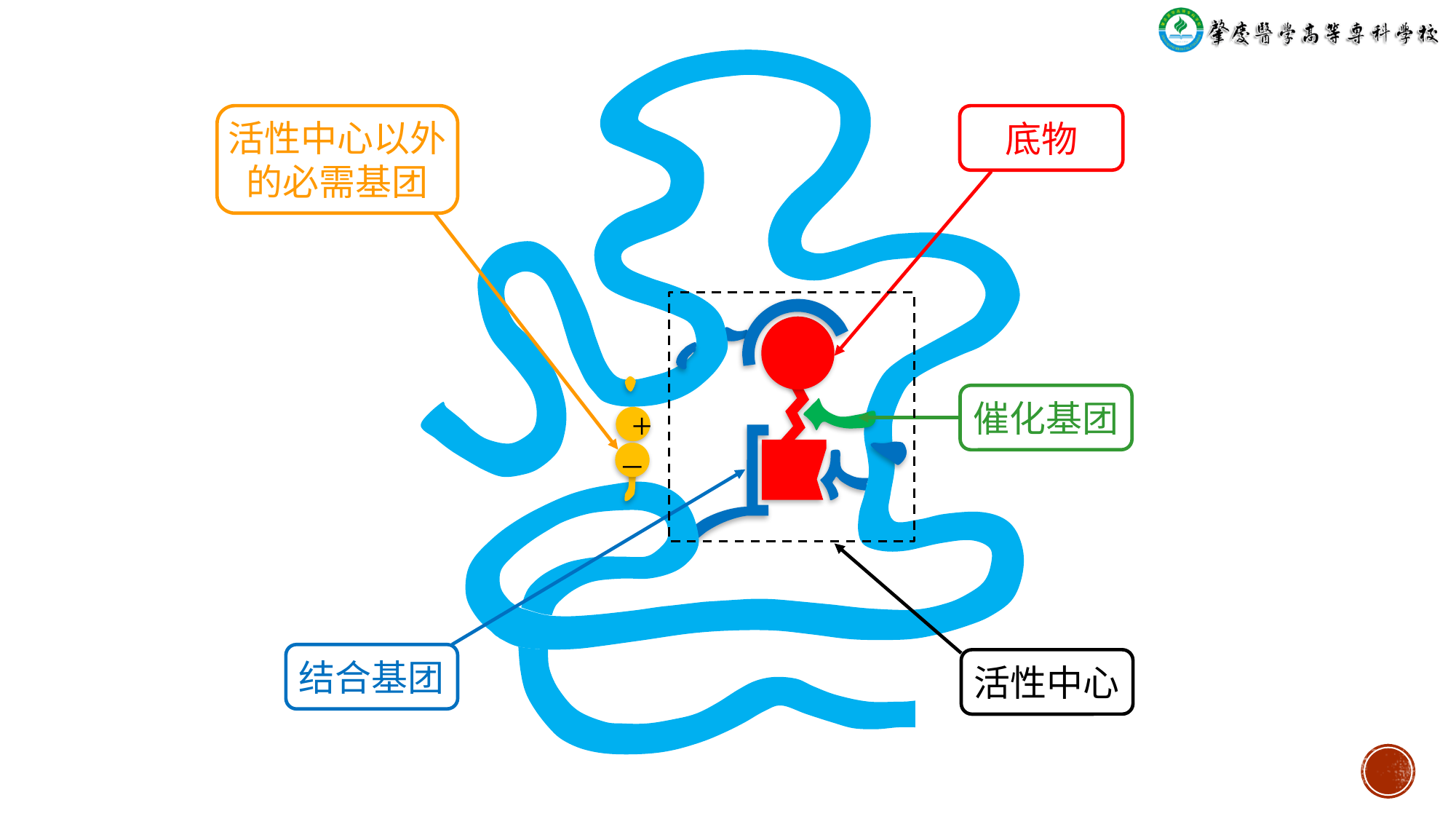

活性中心以外的必需基团
底物

催化基团

+

‒

结合基团

活性中心